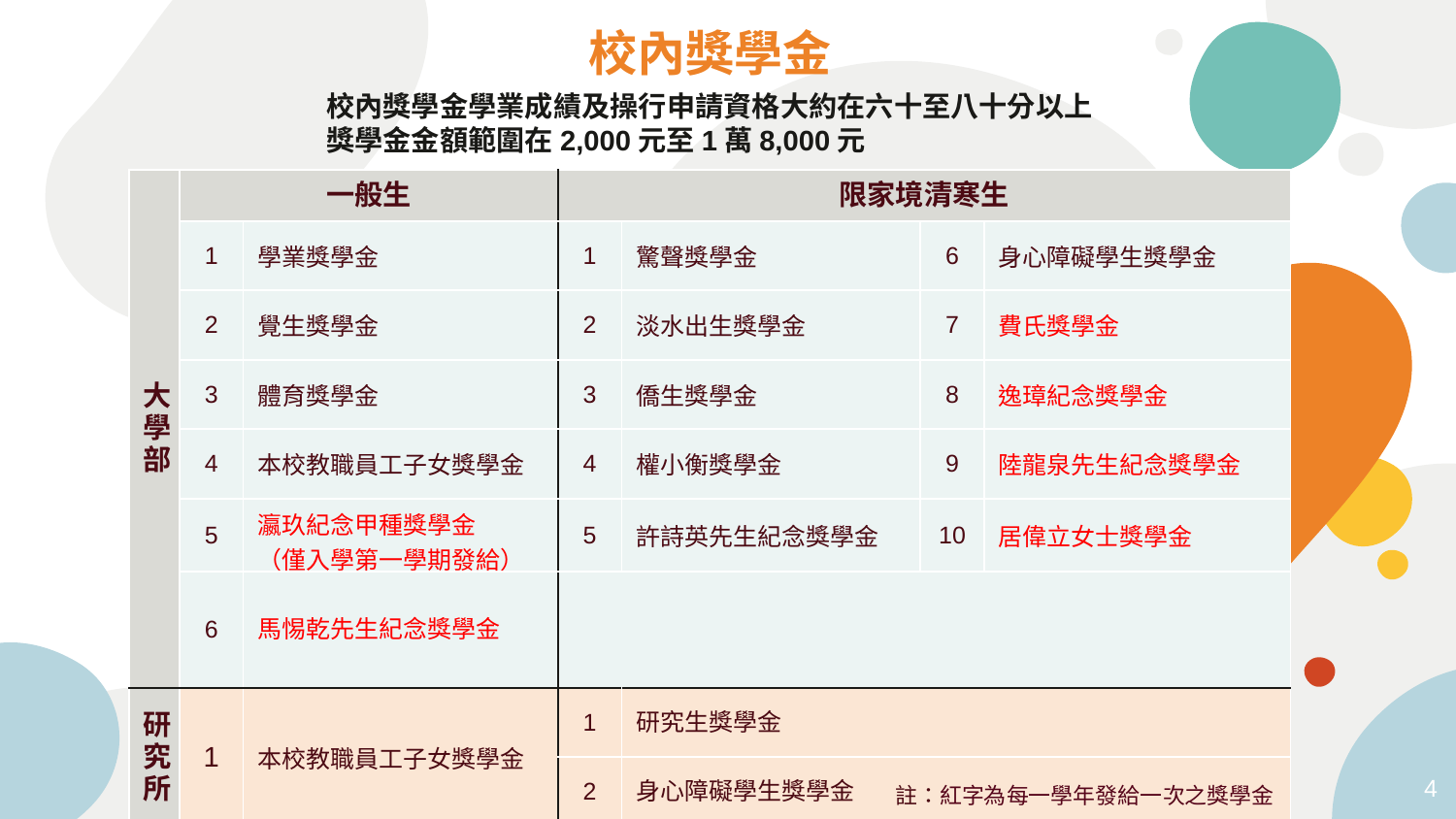

# 校內獎學金
校內獎學金學業成績及操行申請資格大約在六十至八十分以上
獎學金金額範圍在2,000元至1萬8,000元
| 大學部 | 一般生 |  | 限家境清寒生 |  |  |  |
| --- | --- | --- | --- | --- | --- | --- |
|  | 1 | 學業獎學金 | 1 | 驚聲獎學金 | 6 | 身心障礙學生獎學金 |
|  | 2 | 覺生獎學金 | 2 | 淡水出生獎學金 | 7 | 費氏獎學金 |
|  | 3 | 體育獎學金 | 3 | 僑生獎學金 | 8 | 逸璋紀念獎學金 |
|  | 4 | 本校教職員工子女獎學金 | 4 | 權小衡獎學金 | 9 | 陸龍泉先生紀念獎學金 |
|  | 5 | 瀛玖紀念甲種獎學金 （僅入學第一學期發給） | 5 | 許詩英先生紀念獎學金 | 10 | 居偉立女士獎學金 |
|  | 6 | 馬惕乾先生紀念獎學金 |  |  |  |  |
| 研究所 | 1 | 本校教職員工子女獎學金 | 1 | 研究生獎學金 |  |  |
|  |  |  | 2 | 身心障礙學生獎學金 |  |  |
4
註：紅字為每一學年發給一次之獎學金